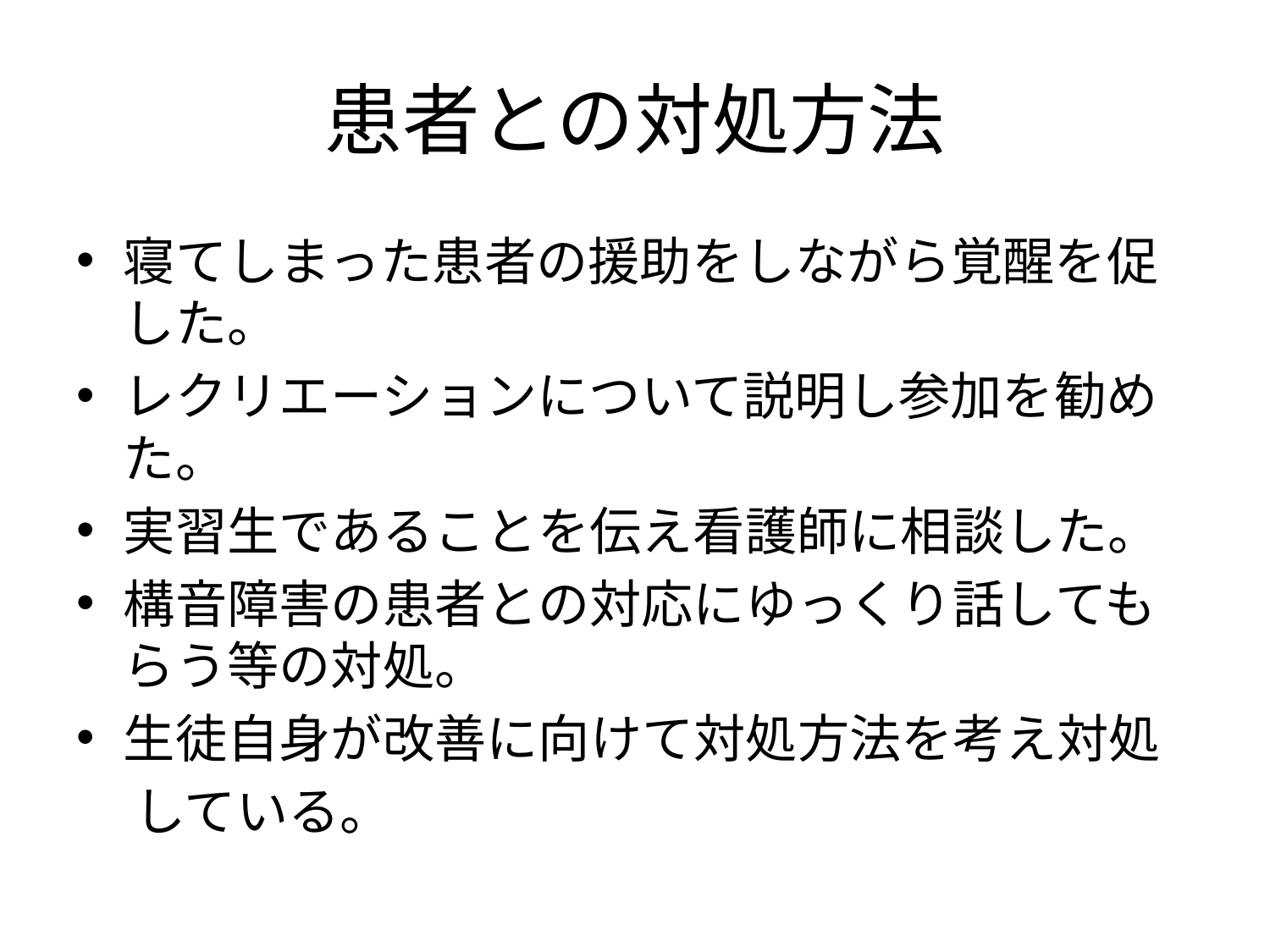

# 患者との対処方法
寝てしまった患者の援助をしながら覚醒を促した。
レクリエーションについて説明し参加を勧めた。
実習生であることを伝え看護師に相談した。
構音障害の患者との対応にゆっくり話してもらう等の対処。
生徒自身が改善に向けて対処方法を考え対処
    している。